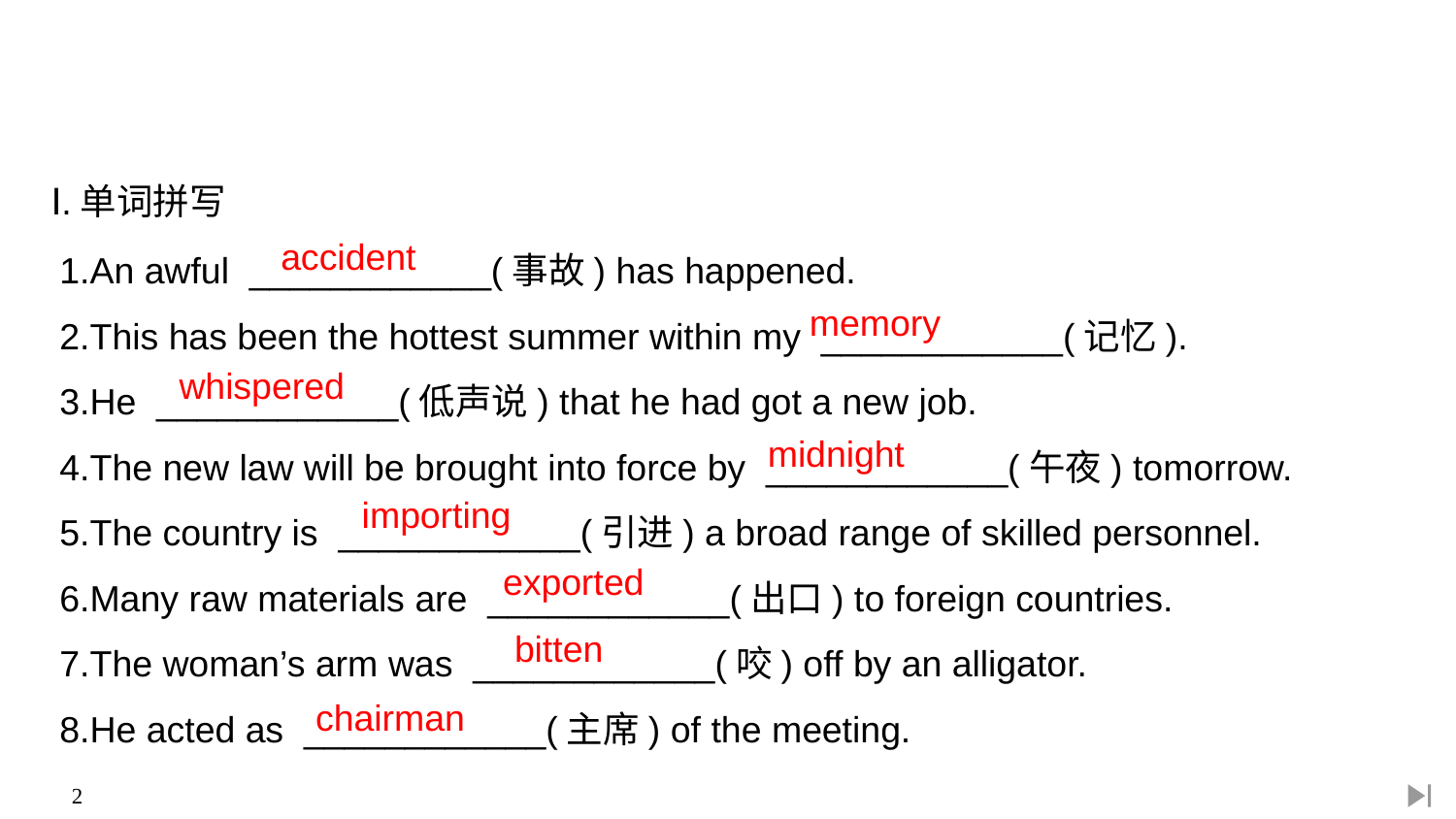

Ⅰ.单词拼写
1.An awful  ____________(事故) has happened.
2.This has been the hottest summer within my  ____________(记忆).
3.He  ____________(低声说) that he had got a new job.
4.The new law will be brought into force by  ____________(午夜) tomorrow.
5.The country is  ____________(引进) a broad range of skilled personnel.
6.Many raw materials are  ____________(出口) to foreign countries.
7.The woman’s arm was  ____________(咬) off by an alligator.
8.He acted as  ____________(主席) of the meeting.
accident
memory
whispered
midnight
importing
exported
bitten
chairman